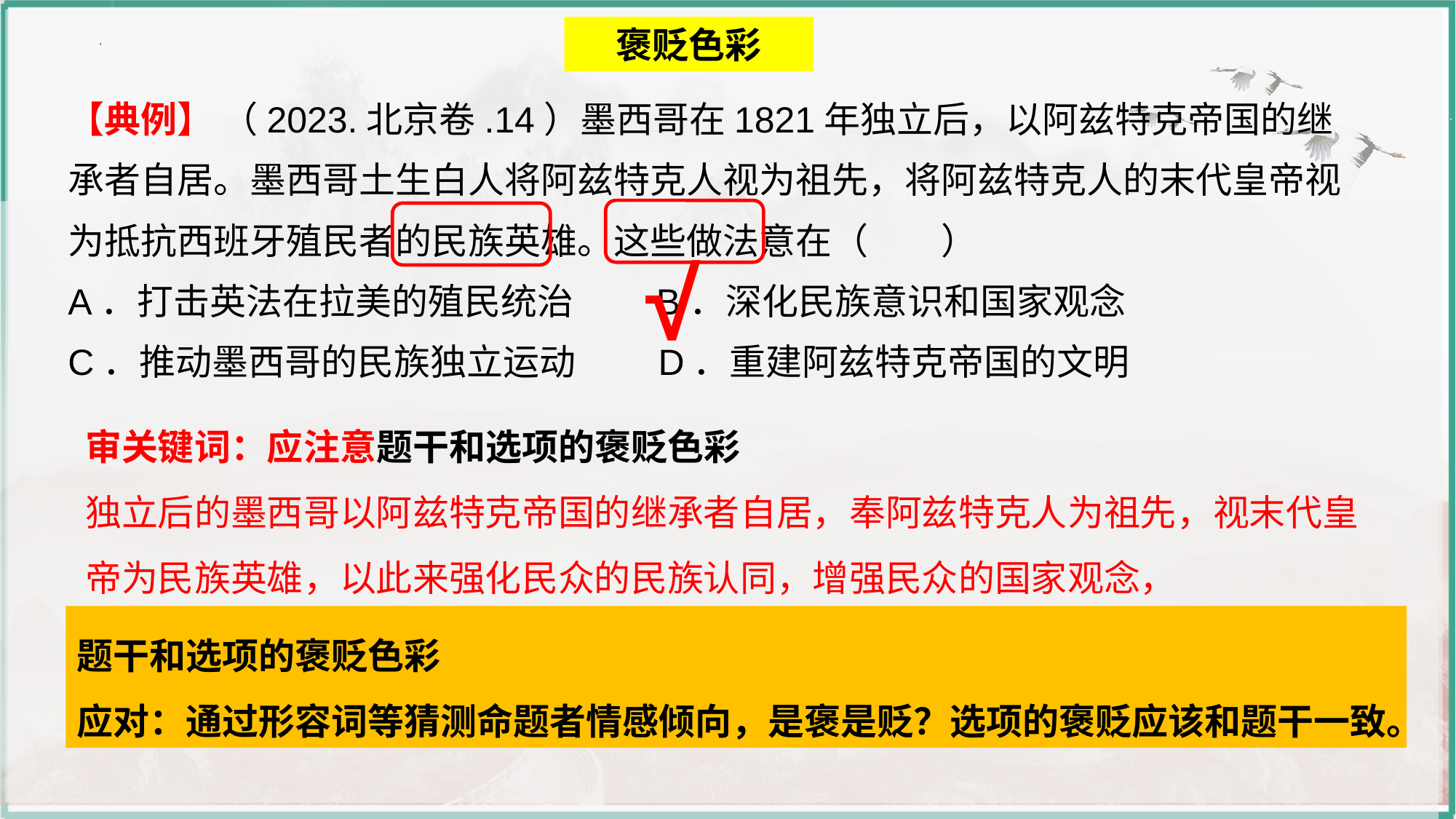

褒贬色彩
【典例】 （2023.北京卷.14）墨西哥在1821年独立后，以阿兹特克帝国的继承者自居。墨西哥土生白人将阿兹特克人视为祖先，将阿兹特克人的末代皇帝视为抵抗西班牙殖民者的民族英雄。这些做法意在（　　）
A．打击英法在拉美的殖民统治         B．深化民族意识和国家观念
C．推动墨西哥的民族独立运动         D．重建阿兹特克帝国的文明

√
审关键词：应注意题干和选项的褒贬色彩
独立后的墨西哥以阿兹特克帝国的继承者自居，奉阿兹特克人为祖先，视末代皇帝为民族英雄，以此来强化民众的民族认同，增强民众的国家观念，
题干和选项的褒贬色彩
应对：通过形容词等猜测命题者情感倾向，是褒是贬？选项的褒贬应该和题干一致。